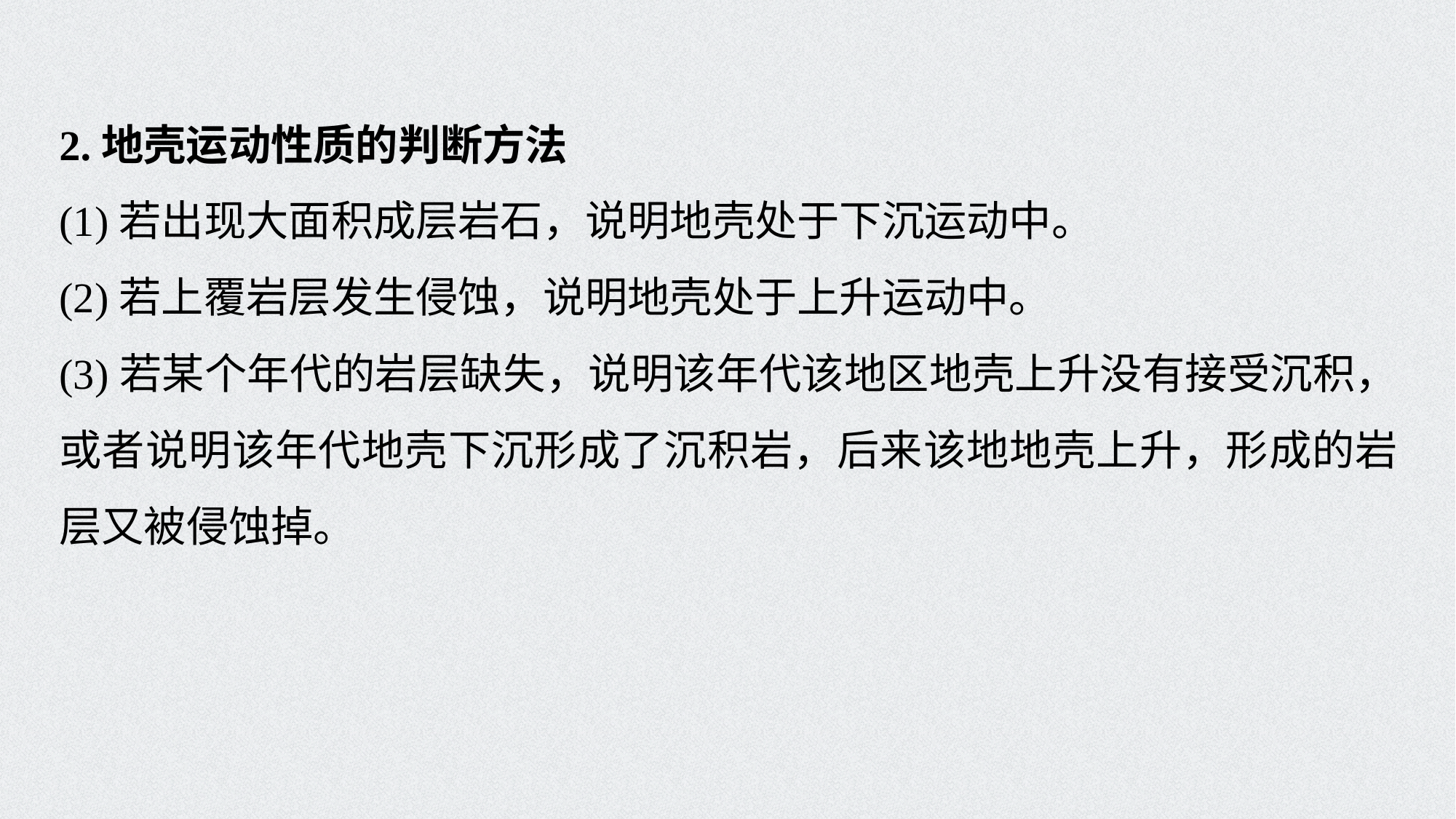

2.地壳运动性质的判断方法
(1)若出现大面积成层岩石，说明地壳处于下沉运动中。
(2)若上覆岩层发生侵蚀，说明地壳处于上升运动中。
(3)若某个年代的岩层缺失，说明该年代该地区地壳上升没有接受沉积，或者说明该年代地壳下沉形成了沉积岩，后来该地地壳上升，形成的岩层又被侵蚀掉。